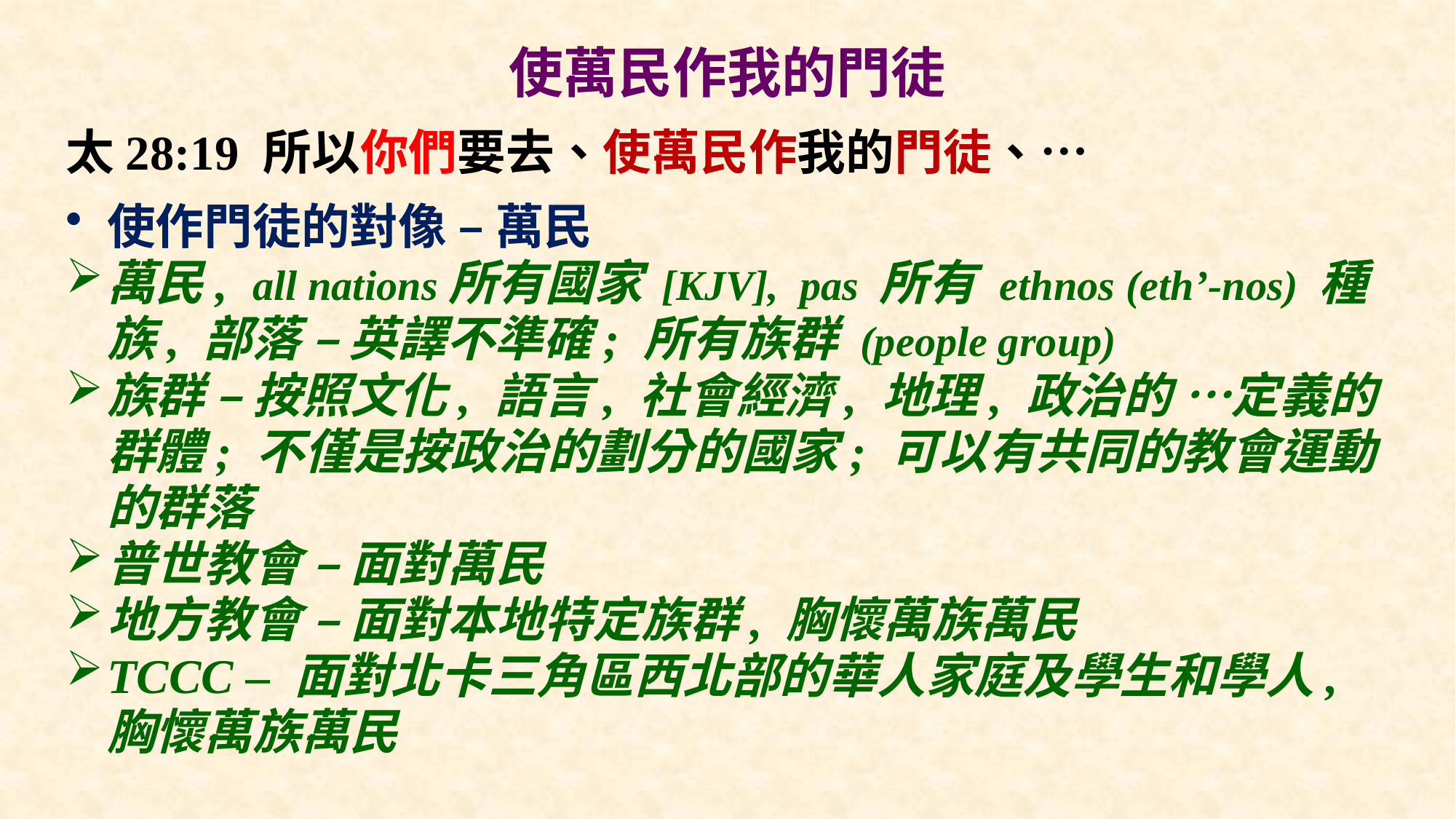

# 使萬民作我的門徒
太28:19 所以你們要去、使萬民作我的門徒、…
使作門徒的對像 – 萬民
萬民,  all nations所有國家 [KJV],  pas 所有 ethnos (eth’-nos) 種族, 部落 – 英譯不準確; 所有族群 (people group)
族群 – 按照文化, 語言, 社會經濟, 地理, 政治的 …定義的群體; 不僅是按政治的劃分的國家; 可以有共同的教會運動的群落
普世教會 – 面對萬民
地方教會 – 面對本地特定族群, 胸懷萬族萬民
TCCC – 面對北卡三角區西北部的華人家庭及學生和學人, 胸懷萬族萬民